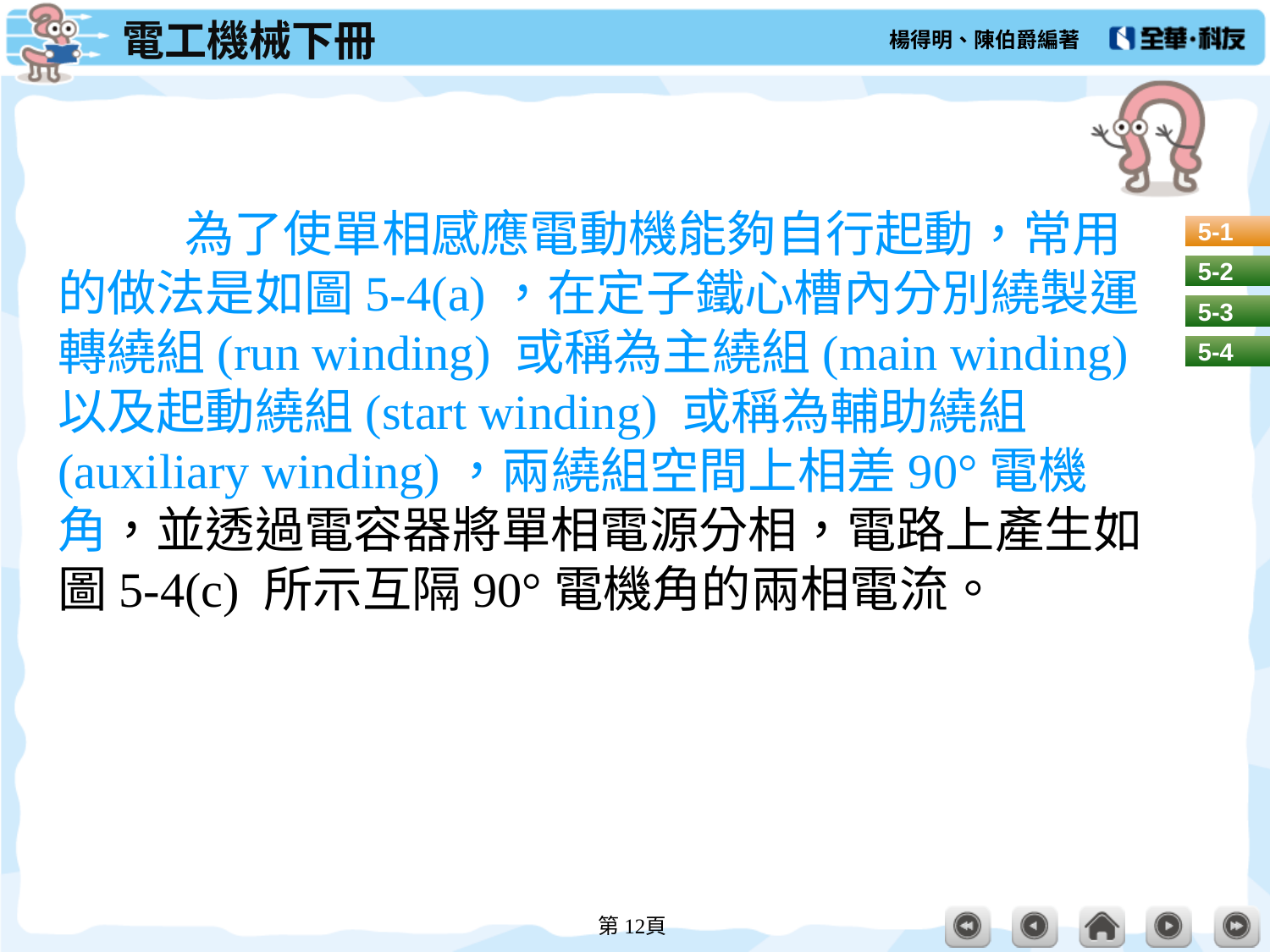

#
	為了使單相感應電動機能夠自行起動，常用的做法是如圖5-4(a)，在定子鐵心槽內分別繞製運轉繞組(run winding) 或稱為主繞組(main winding) 以及起動繞組(start winding) 或稱為輔助繞組(auxiliary winding)，兩繞組空間上相差90°電機角，並透過電容器將單相電源分相，電路上產生如圖5-4(c) 所示互隔90°電機角的兩相電流。